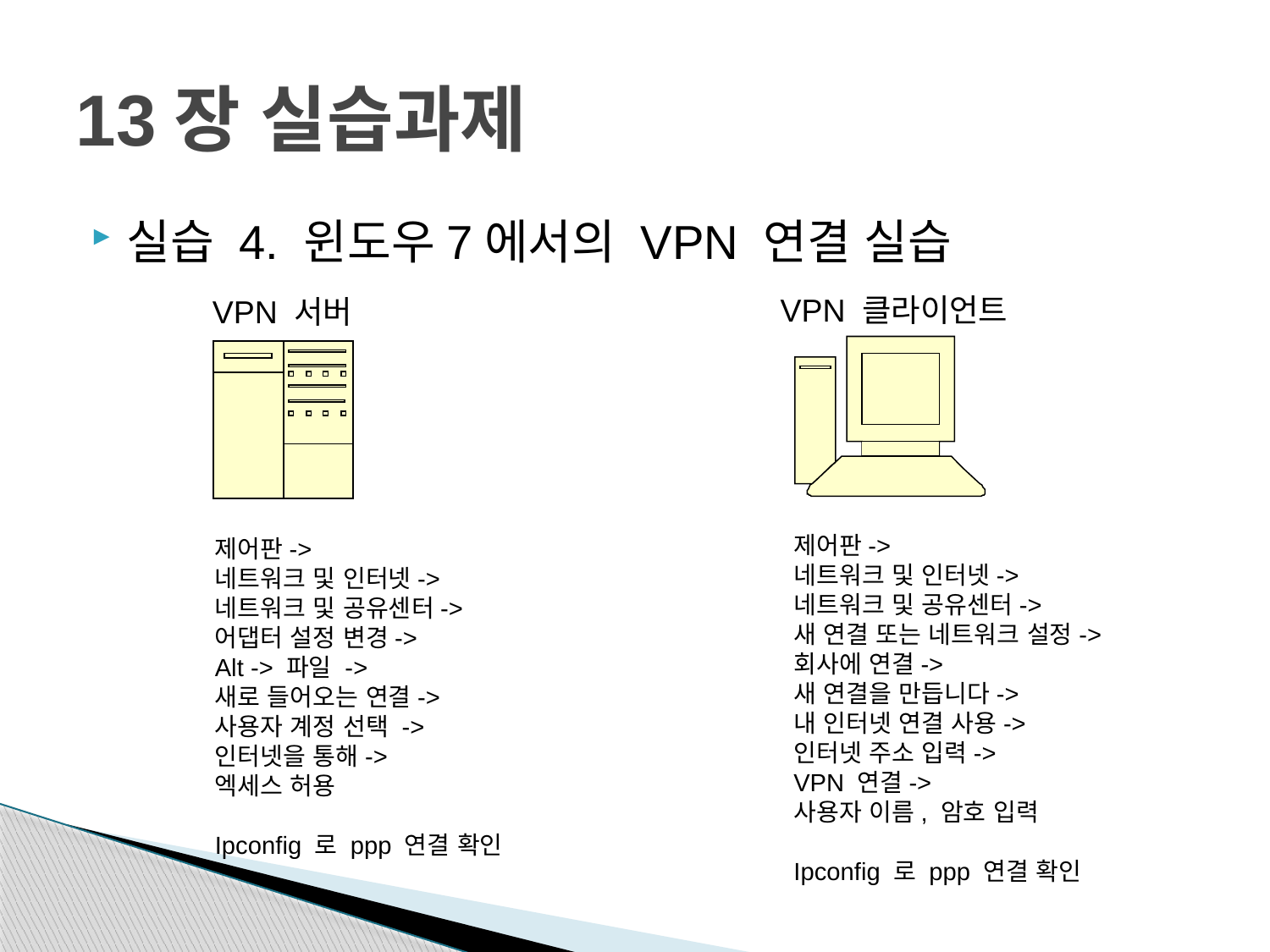

# 13장 실습과제
실습 4. 윈도우7에서의 VPN 연결 실습
VPN 클라이언트
VPN 서버

제어판->
네트워크 및 인터넷->
네트워크 및 공유센터->
새 연결 또는 네트워크 설정->
회사에 연결->
새 연결을 만듭니다->
내 인터넷 연결 사용->
인터넷 주소 입력->
VPN 연결->
사용자 이름, 암호 입력

Ipconfig 로 ppp 연결 확인
제어판->
네트워크 및 인터넷->
네트워크 및 공유센터->
어댑터 설정 변경->
Alt -> 파일 ->
새로 들어오는 연결->
사용자 계정 선택 ->
인터넷을 통해->
엑세스 허용

Ipconfig 로 ppp 연결 확인